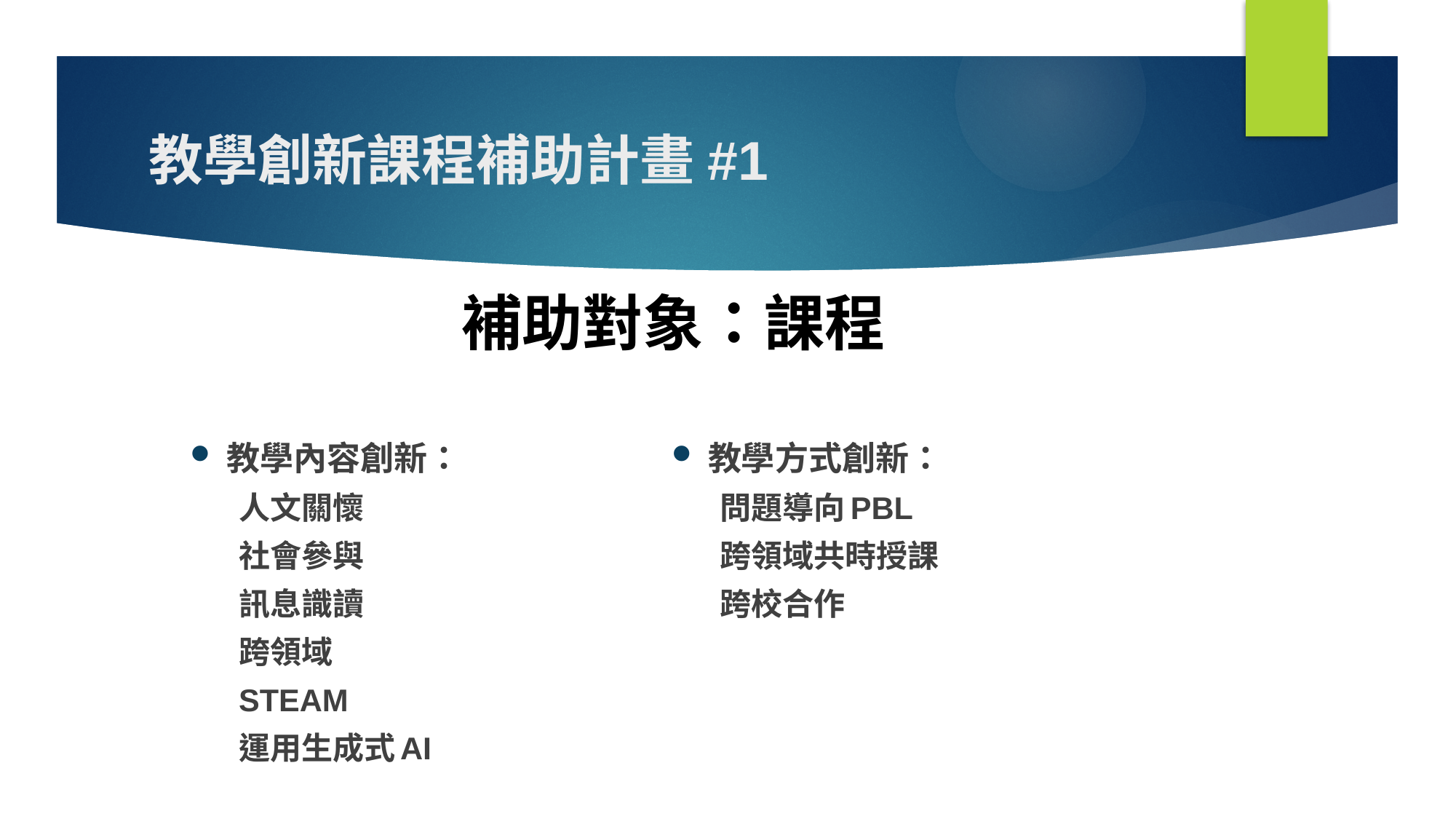

# 教學創新課程補助計畫#1
補助對象：課程
教學內容創新：
人文關懷
社會參與
訊息識讀
跨領域
STEAM
運用生成式AI
教學方式創新：
問題導向PBL
跨領域共時授課
跨校合作
1
1
1